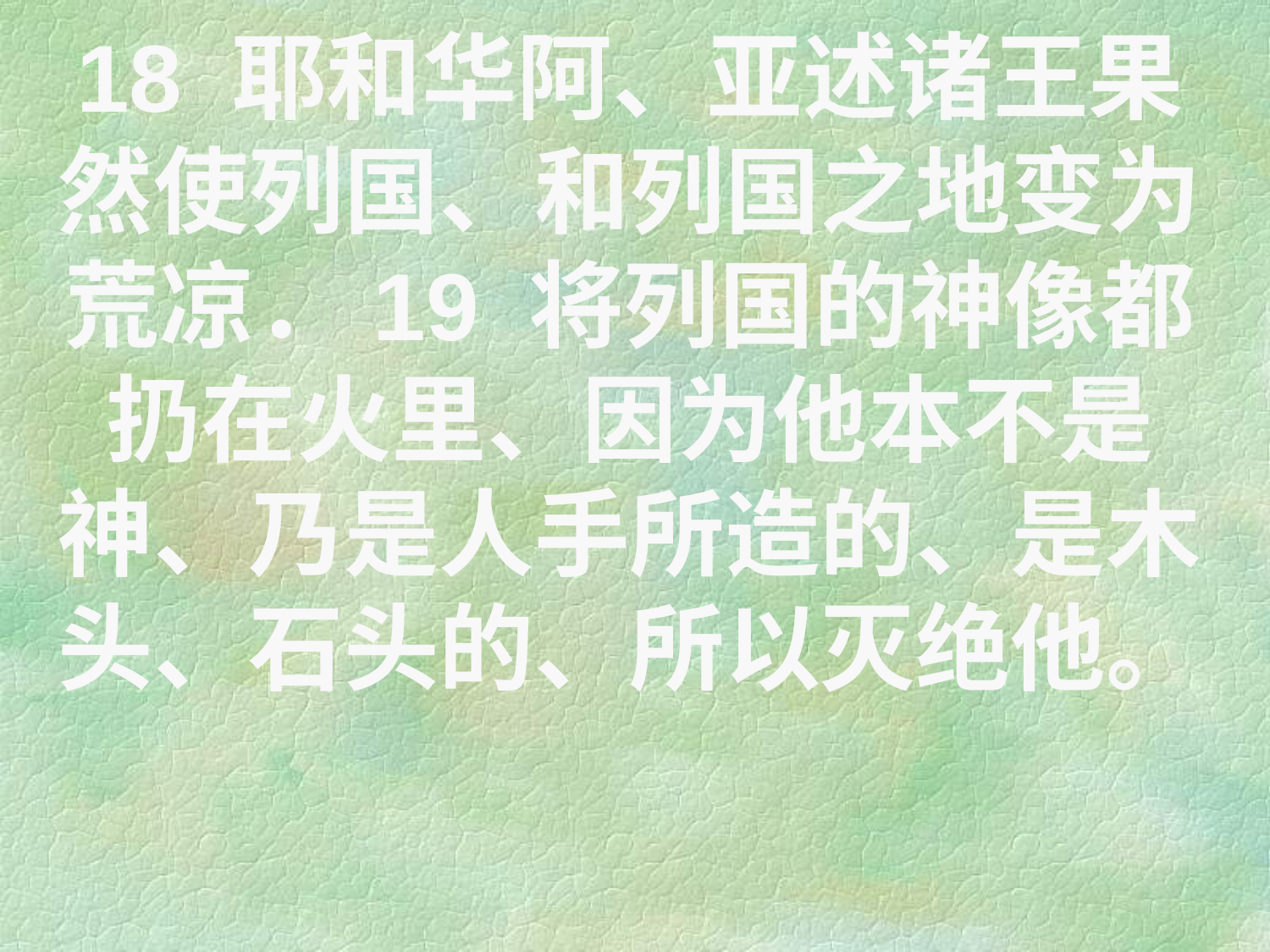

18 耶和华阿、亚述诸王果然使列国、和列国之地变为荒凉．19 将列国的神像都扔在火里、因为他本不是神、乃是人手所造的、是木头、石头的、所以灭绝他。